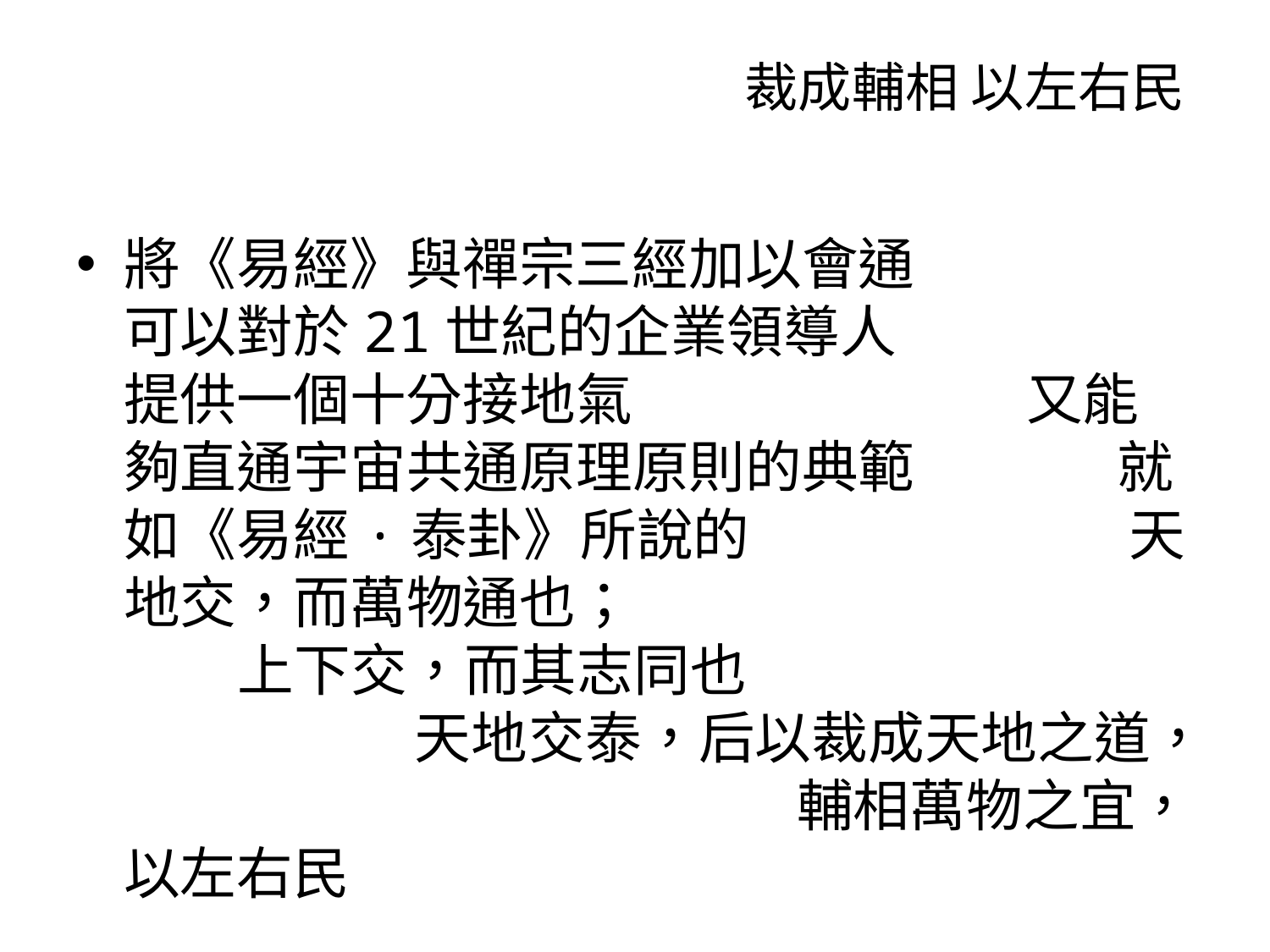

# 裁成輔相 以左右民
將《易經》與禪宗三經加以會通                     可以對於21世紀的企業領導人                       提供一個十分接地氣                               又能夠直通宇宙共通原理原則的典範                就如《易經·泰卦》所說的                              天地交，而萬物通也；                                                      上下交，而其志同也                                                           天地交泰，后以裁成天地之道，                                                     輔相萬物之宜，以左右民